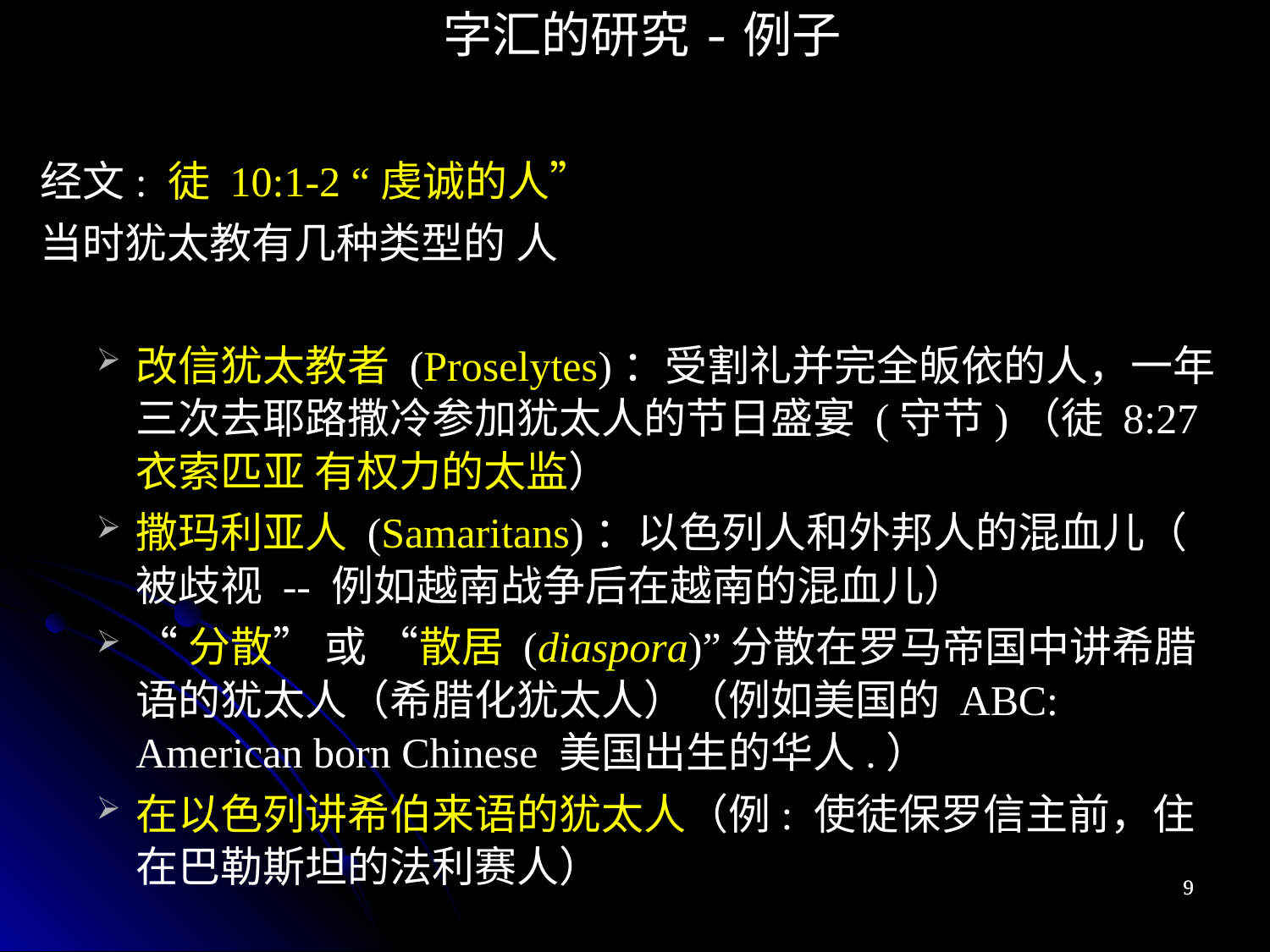

字汇的研究-例子
经文: 徒 10:1-2 “虔诚的人”
当时犹太教有几种类型的 人

改信犹太教者 (Proselytes)：受割礼并完全皈依的人，一年三次去耶路撒冷参加犹太人的节日盛宴 (守节)（徒 8:27 衣索匹亚 有权力的太监）
撒玛利亚人 (Samaritans)：以色列人和外邦人的混血儿（ 被歧视 -- 例如越南战争后在越南的混血儿）
“分散” 或 “散居 (diaspora)”分散在罗马帝国中讲希腊语的犹太人（希腊化犹太人）（例如美国的 ABC: American born Chinese 美国出生的华人.）
在以色列讲希伯来语的犹太人（例: 使徒保罗信主前，住在巴勒斯坦的法利赛人）
9
9